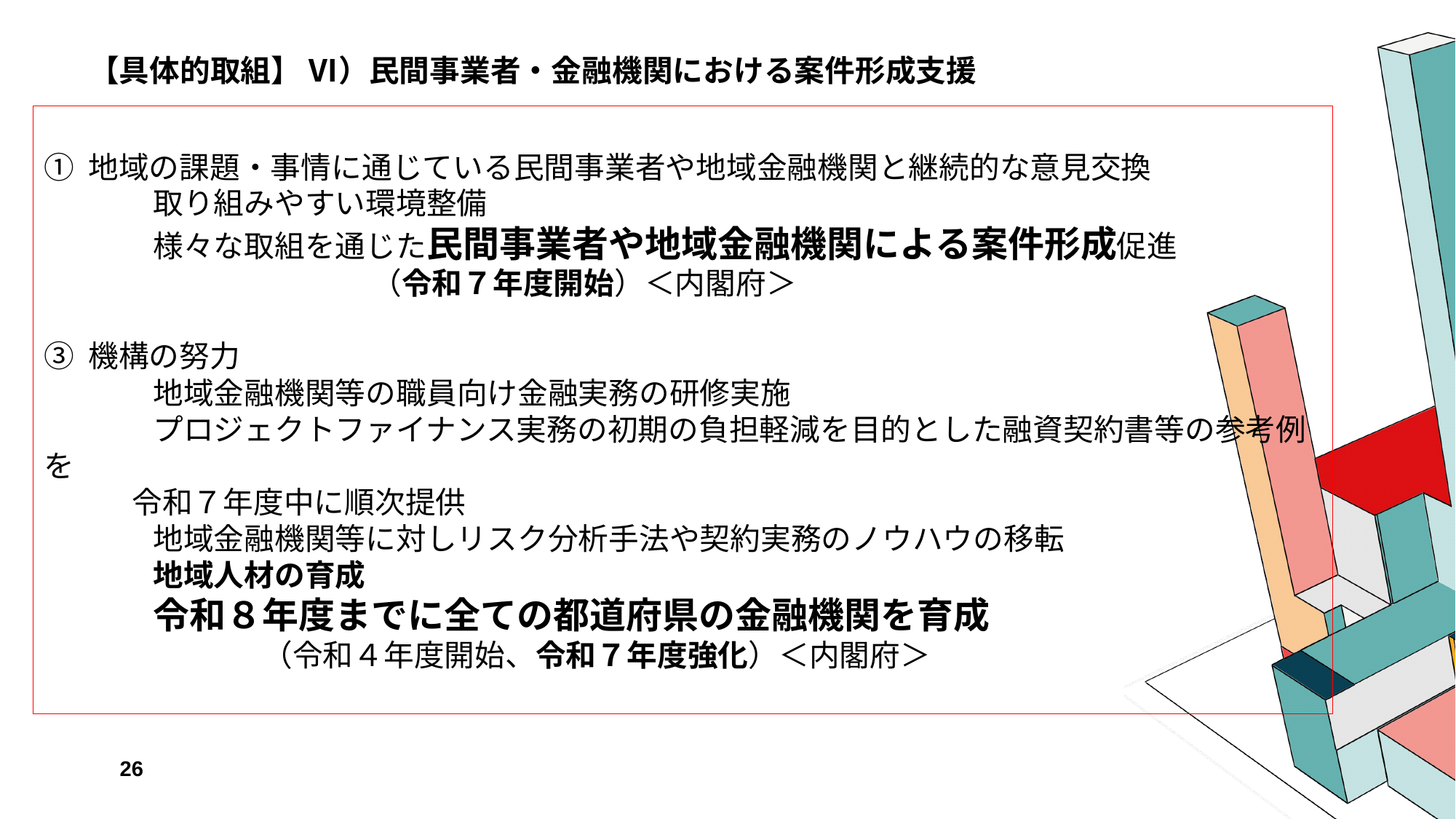

# 【具体的取組】 ⅵ）民間事業者・金融機関における案件形成支援

① 地域の課題・事情に通じている民間事業者や地域金融機関と継続的な意見交換
	取り組みやすい環境整備
	様々な取組を通じた民間事業者や地域金融機関による案件形成促進
			（令和７年度開始）＜内閣府＞

③ 機構の努力
	地域金融機関等の職員向け金融実務の研修実施
	プロジェクトファイナンス実務の初期の負担軽減を目的とした融資契約書等の参考例を
            令和７年度中に順次提供
	地域金融機関等に対しリスク分析手法や契約実務のノウハウの移転
	地域人材の育成
	令和８年度までに全ての都道府県の金融機関を育成
		（令和４年度開始、令和７年度強化）＜内閣府＞

26